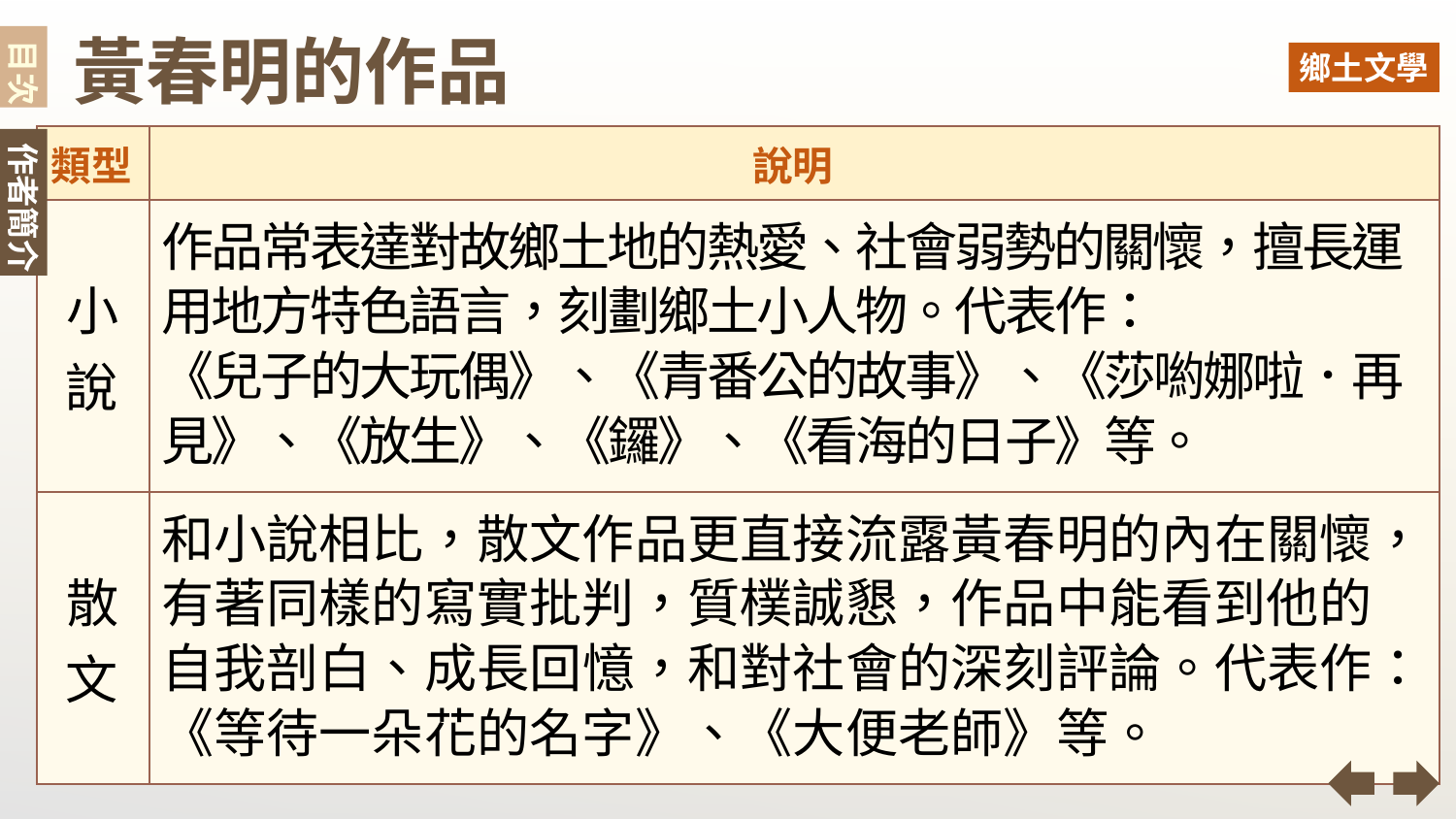

目次
黃春明的作品
鄉土文學
| 類型 | 說明 |
| --- | --- |
| 小說 | 作品常表達對故鄉土地的熱愛、社會弱勢的關懷，擅長運用地方特色語言，刻劃鄉土小人物。代表作： 《兒子的大玩偶》、《青番公的故事》、《莎喲娜啦．再見》、《放生》、《鑼》、《看海的日子》等。 |
| 散文 | 和小說相比，散文作品更直接流露黃春明的內在關懷，有著同樣的寫實批判，質樸誠懇，作品中能看到他的自我剖白、成長回憶，和對社會的深刻評論。代表作：《等待一朵花的名字》、《大便老師》等。 |
作者簡介